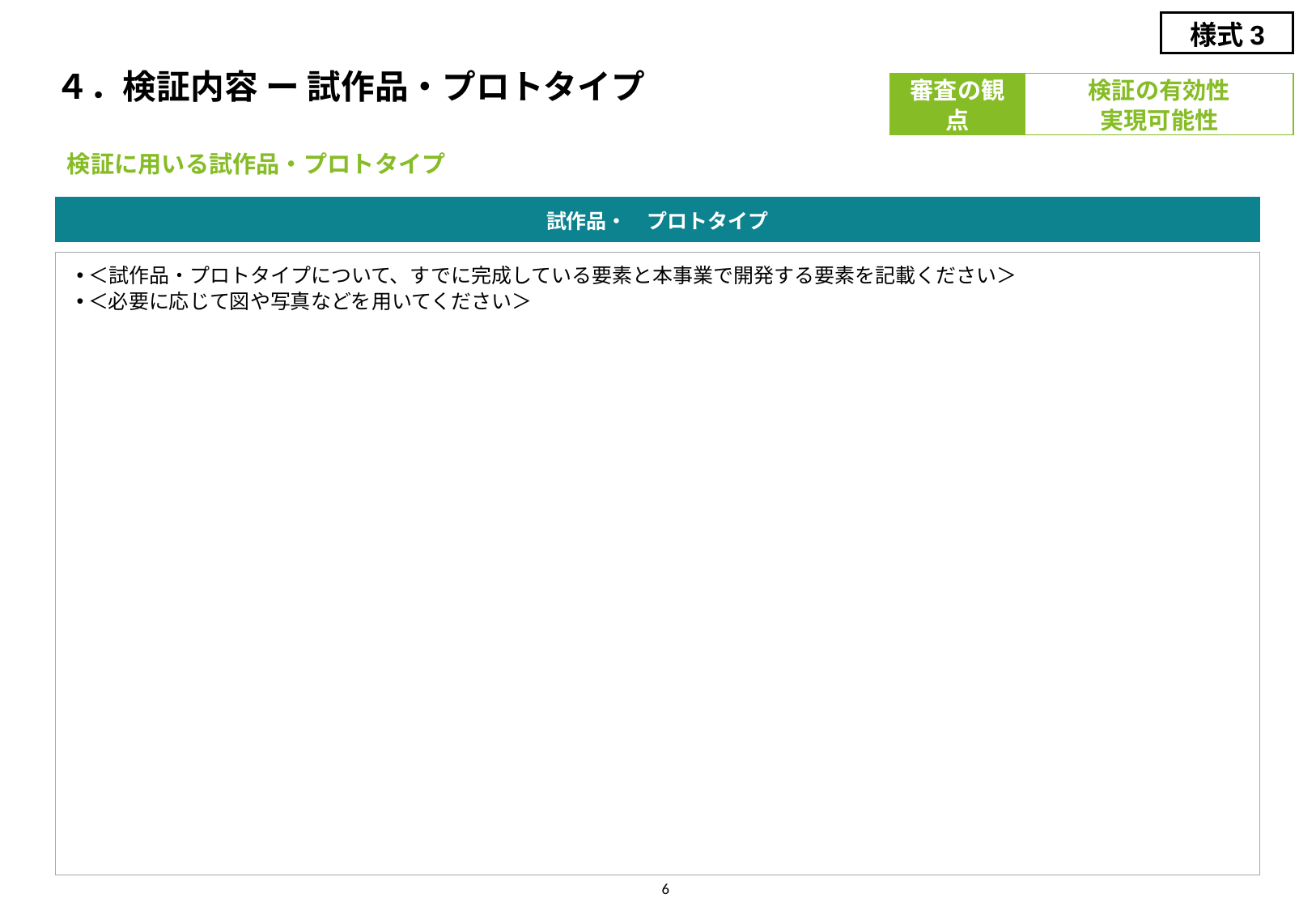

様式3
# ４．検証内容 ー 試作品・プロトタイプ
審査の観点
検証の有効性
実現可能性
検証に用いる試作品・プロトタイプ
試作品・　プロトタイプ
＜試作品・プロトタイプについて、すでに完成している要素と本事業で開発する要素を記載ください＞
＜必要に応じて図や写真などを用いてください＞
6